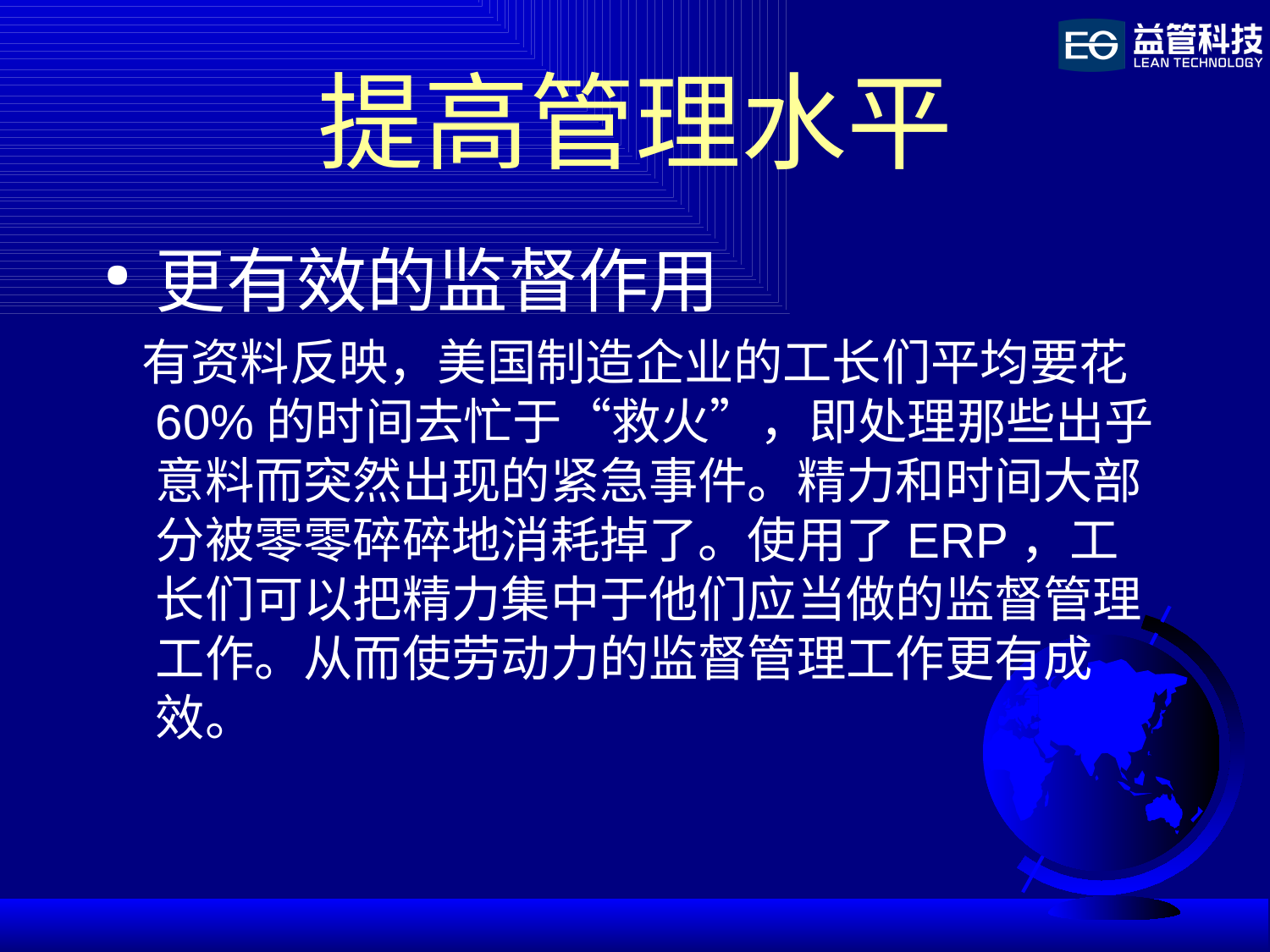

# 提高管理水平
更有效的监督作用
  有资料反映，美国制造企业的工长们平均要花60%的时间去忙于“救火”，即处理那些出乎意料而突然出现的紧急事件。精力和时间大部分被零零碎碎地消耗掉了。使用了ERP，工长们可以把精力集中于他们应当做的监督管理工作。从而使劳动力的监督管理工作更有成效。

23